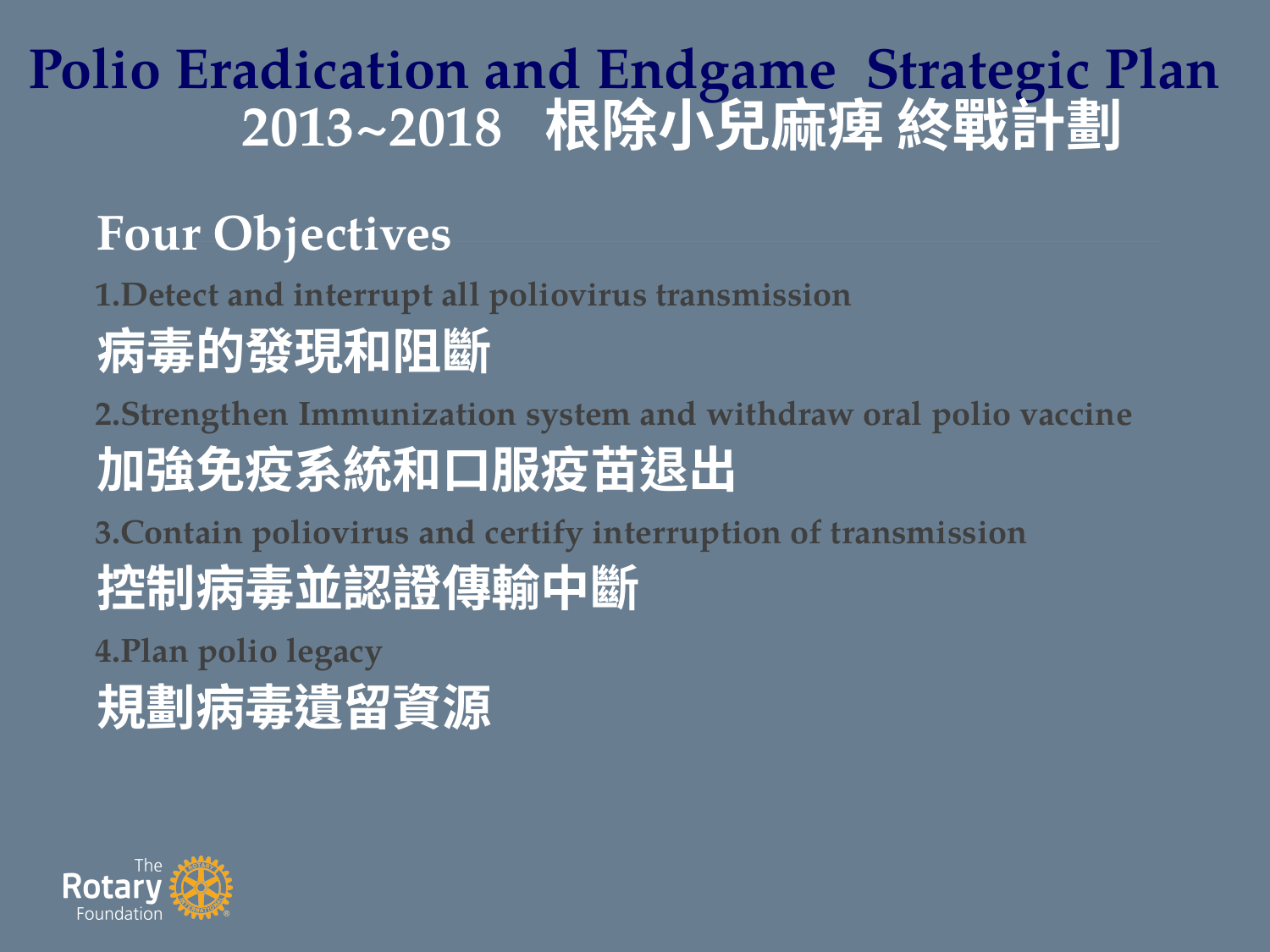

# Polio Eradication and Endgame  Strategic Plan 2013~2018  根除小兒麻痺 終戰計劃
Four Objectives
Detect and interrupt all poliovirus transmission
病毒的發現和阻斷
Strengthen Immunization system and withdraw oral polio vaccine
加強免疫系統和口服疫苗退出
Contain poliovirus and certify interruption of transmission
控制病毒並認證傳輸中斷
Plan polio legacy
規劃病毒遺留資源